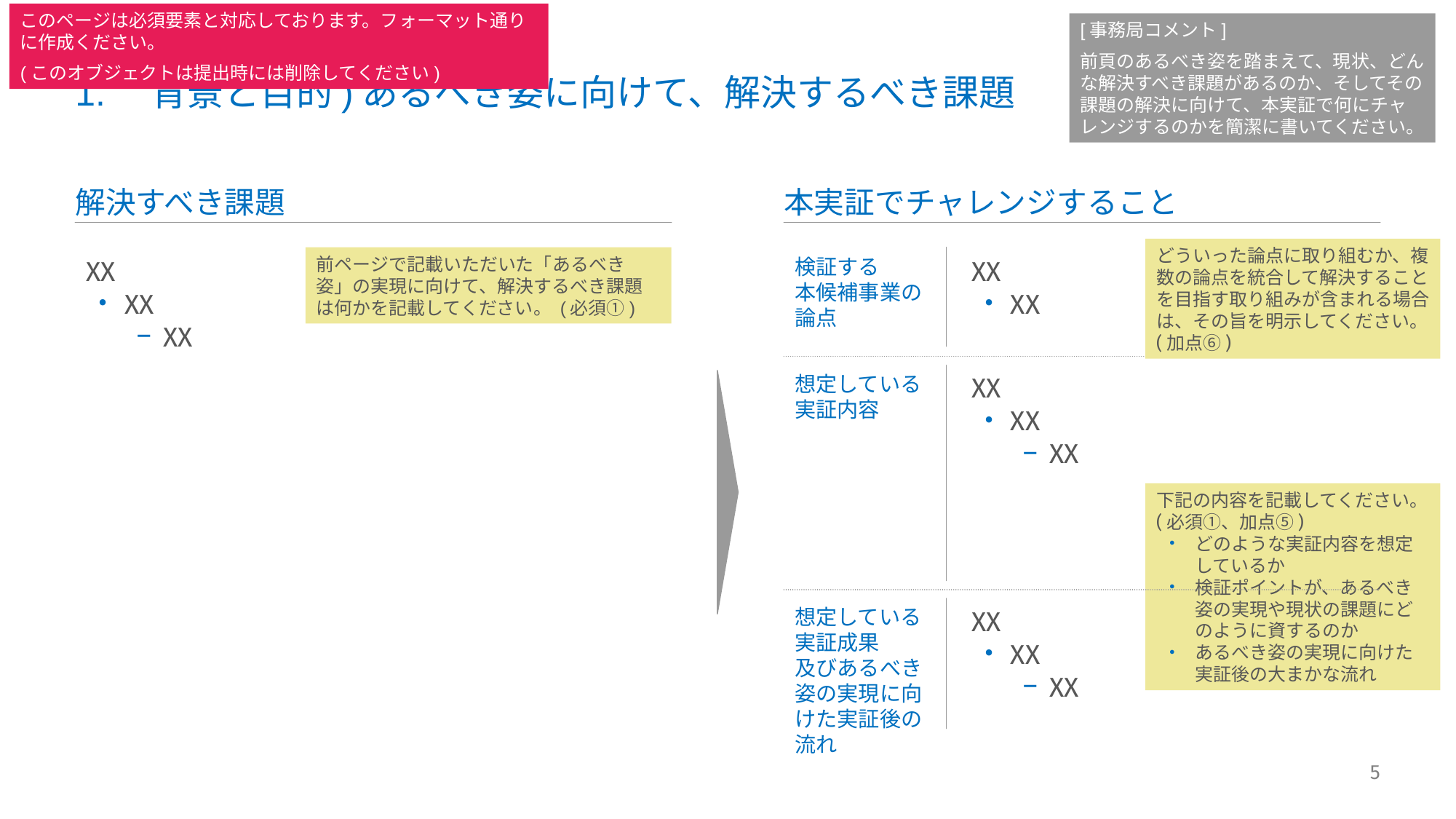

このページは必須要素と対応しております。フォーマット通りに作成ください。
(このオブジェクトは提出時には削除してください)
[事務局コメント]
前頁のあるべき姿を踏まえて、現状、どんな解決すべき課題があるのか、そしてその課題の解決に向けて、本実証で何にチャレンジするのかを簡潔に書いてください。
# 1.　背景と目的)あるべき姿に向けて、解決するべき課題
解決すべき課題
本実証でチャレンジすること
どういった論点に取り組むか、複数の論点を統合して解決することを目指す取り組みが含まれる場合は、その旨を明示してください。(加点⑥)
前ページで記載いただいた「あるべき姿」の実現に向けて、解決するべき課題は何かを記載してください。 (必須①)
XX
XX
XX

検証する
本候補事業の論点
XX
XX
想定している
実証内容
XX
XX
XX

下記の内容を記載してください。(必須①、加点⑤)
どのような実証内容を想定しているか
検証ポイントが、あるべき姿の実現や現状の課題にどのように資するのか
あるべき姿の実現に向けた実証後の大まかな流れ
想定している
実証成果
及びあるべき姿の実現に向けた実証後の流れ
XX
XX
XX